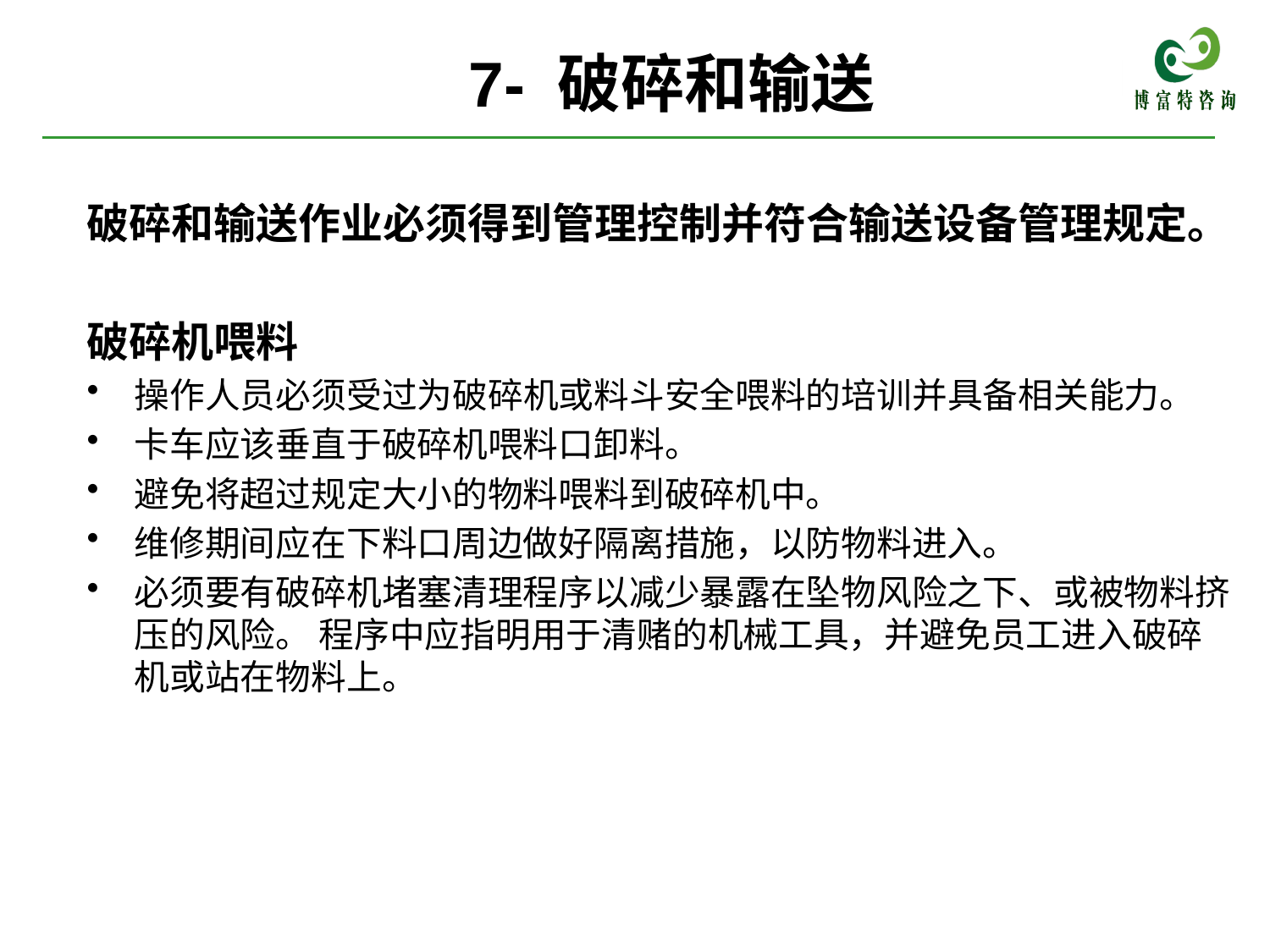

# 7- 破碎和输送
破碎和输送作业必须得到管理控制并符合输送设备管理规定。

破碎机喂料
操作人员必须受过为破碎机或料斗安全喂料的培训并具备相关能力。
卡车应该垂直于破碎机喂料口卸料。
避免将超过规定大小的物料喂料到破碎机中。
维修期间应在下料口周边做好隔离措施，以防物料进入。
必须要有破碎机堵塞清理程序以减少暴露在坠物风险之下、或被物料挤压的风险。 程序中应指明用于清赌的机械工具，并避免员工进入破碎机或站在物料上。

32